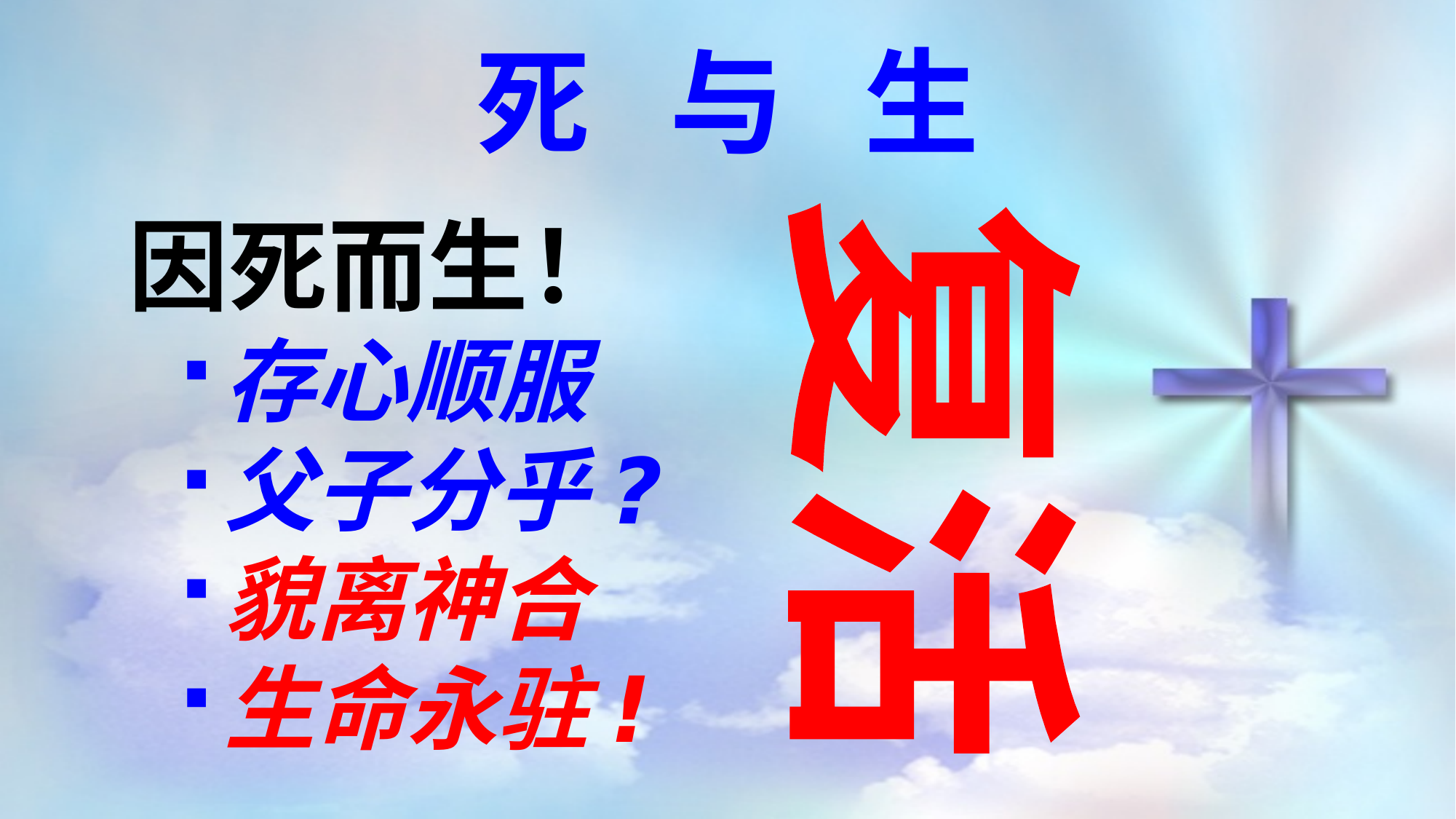

死  与  生
因死而生！
存心顺服
父子分乎?
貌离神合
生命永驻!
复活